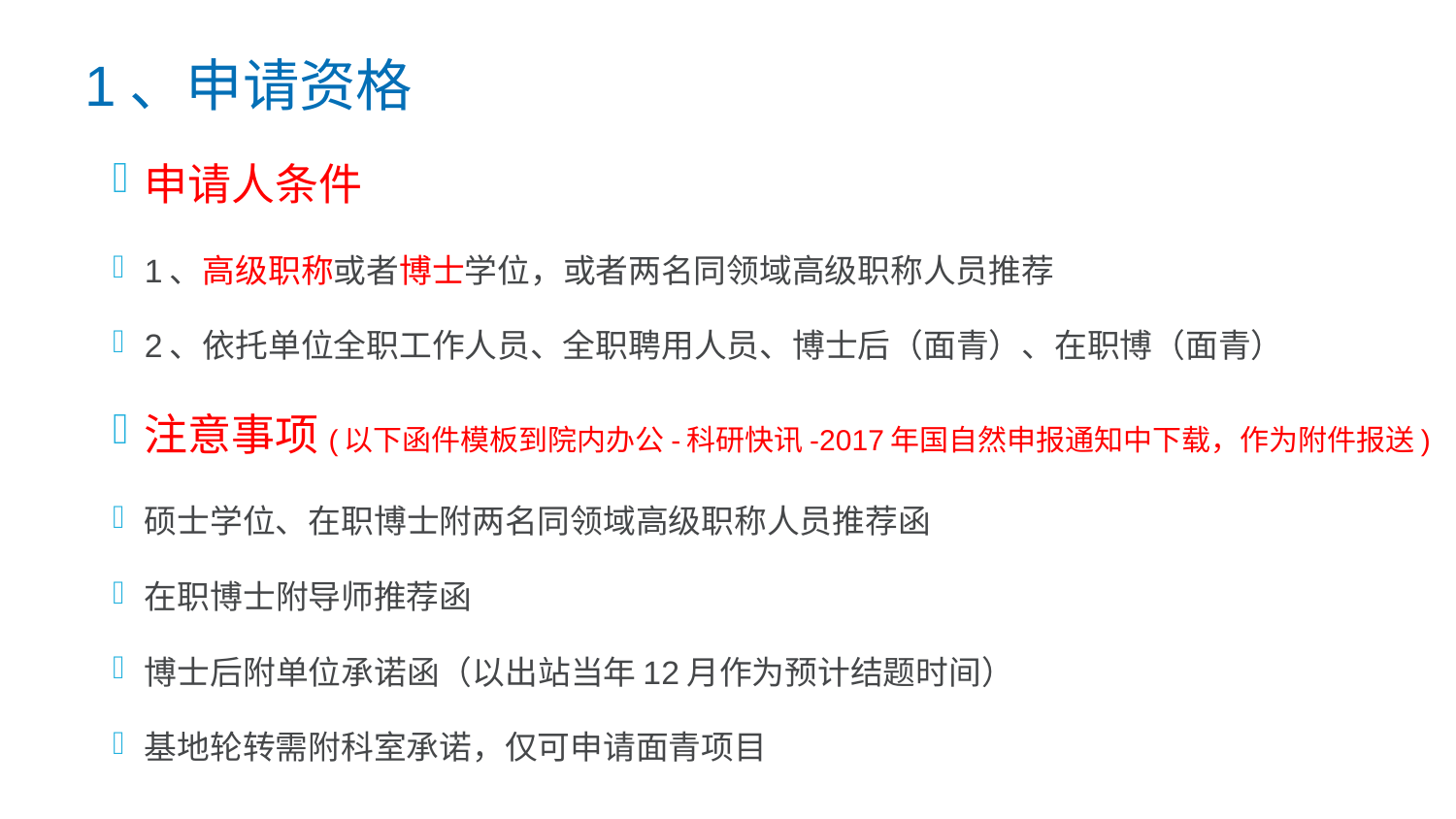

1、申请资格
申请人条件
1、高级职称或者博士学位，或者两名同领域高级职称人员推荐
2、依托单位全职工作人员、全职聘用人员、博士后（面青）、在职博（面青）
注意事项(以下函件模板到院内办公-科研快讯-2017年国自然申报通知中下载，作为附件报送)
硕士学位、在职博士附两名同领域高级职称人员推荐函
在职博士附导师推荐函
博士后附单位承诺函（以出站当年12月作为预计结题时间）
基地轮转需附科室承诺，仅可申请面青项目